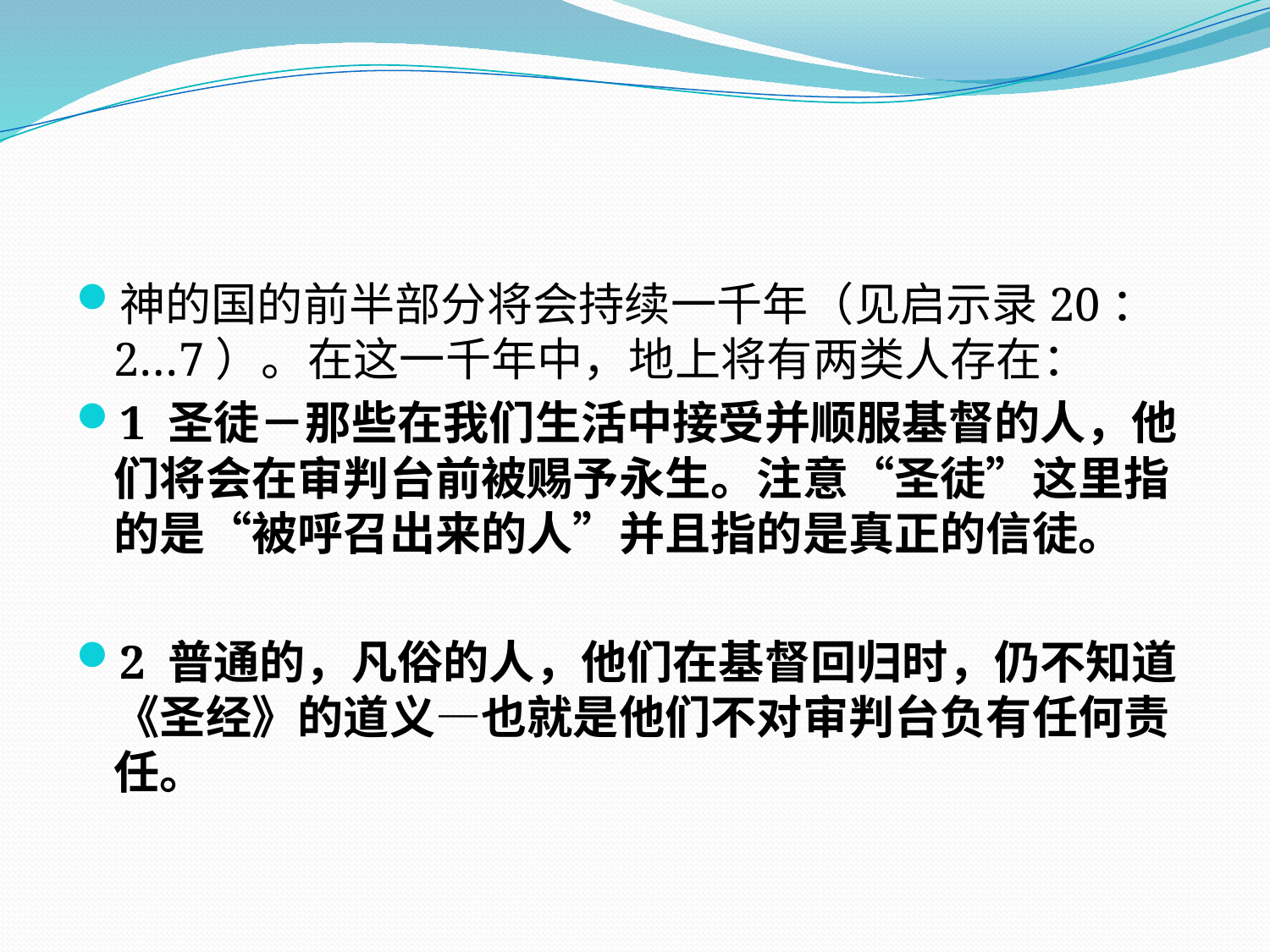

#
神的国的前半部分将会持续一千年（见启示录20：2…7）。在这一千年中，地上将有两类人存在：
1 圣徒－那些在我们生活中接受并顺服基督的人，他们将会在审判台前被赐予永生。注意“圣徒”这里指的是“被呼召出来的人”并且指的是真正的信徒。

2 普通的，凡俗的人，他们在基督回归时，仍不知道《圣经》的道义—也就是他们不对审判台负有任何责任。